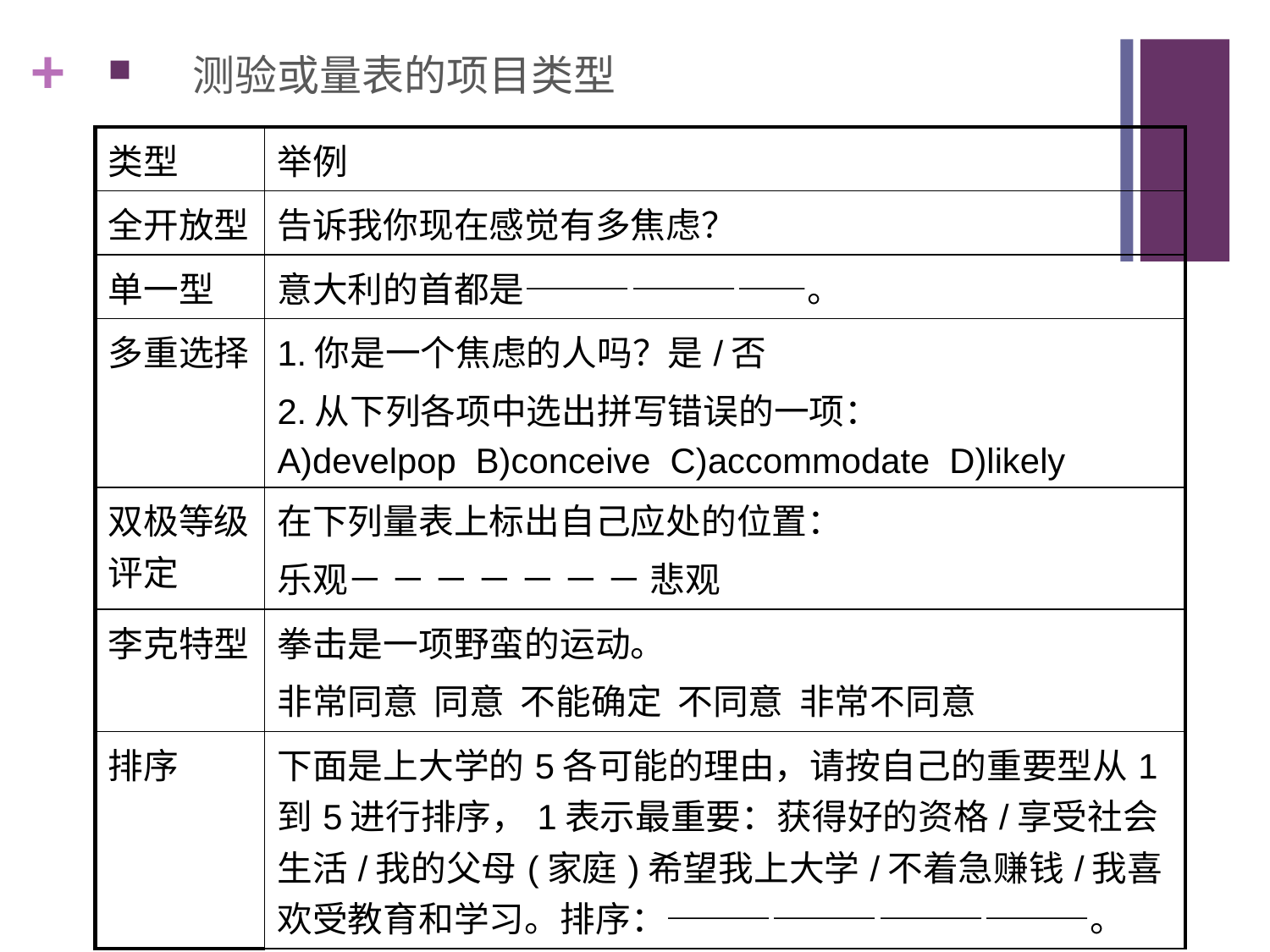

测验或量表的项目类型
| 类型 | 举例 |
| --- | --- |
| 全开放型 | 告诉我你现在感觉有多焦虑？ |
| 单一型 | 意大利的首都是————————。 |
| 多重选择 | 1.你是一个焦虑的人吗？是/否 2.从下列各项中选出拼写错误的一项： A)develpop B)conceive C)accommodate D)likely |
| 双极等级评定 | 在下列量表上标出自己应处的位置： 乐观－ － － － － － － 悲观 |
| 李克特型 | 拳击是一项野蛮的运动。 非常同意 同意 不能确定 不同意 非常不同意 |
| 排序 | 下面是上大学的5各可能的理由，请按自己的重要型从1到5进行排序，1表示最重要：获得好的资格/享受社会生活/我的父母(家庭)希望我上大学/不着急赚钱/我喜欢受教育和学习。排序：————————————。 |